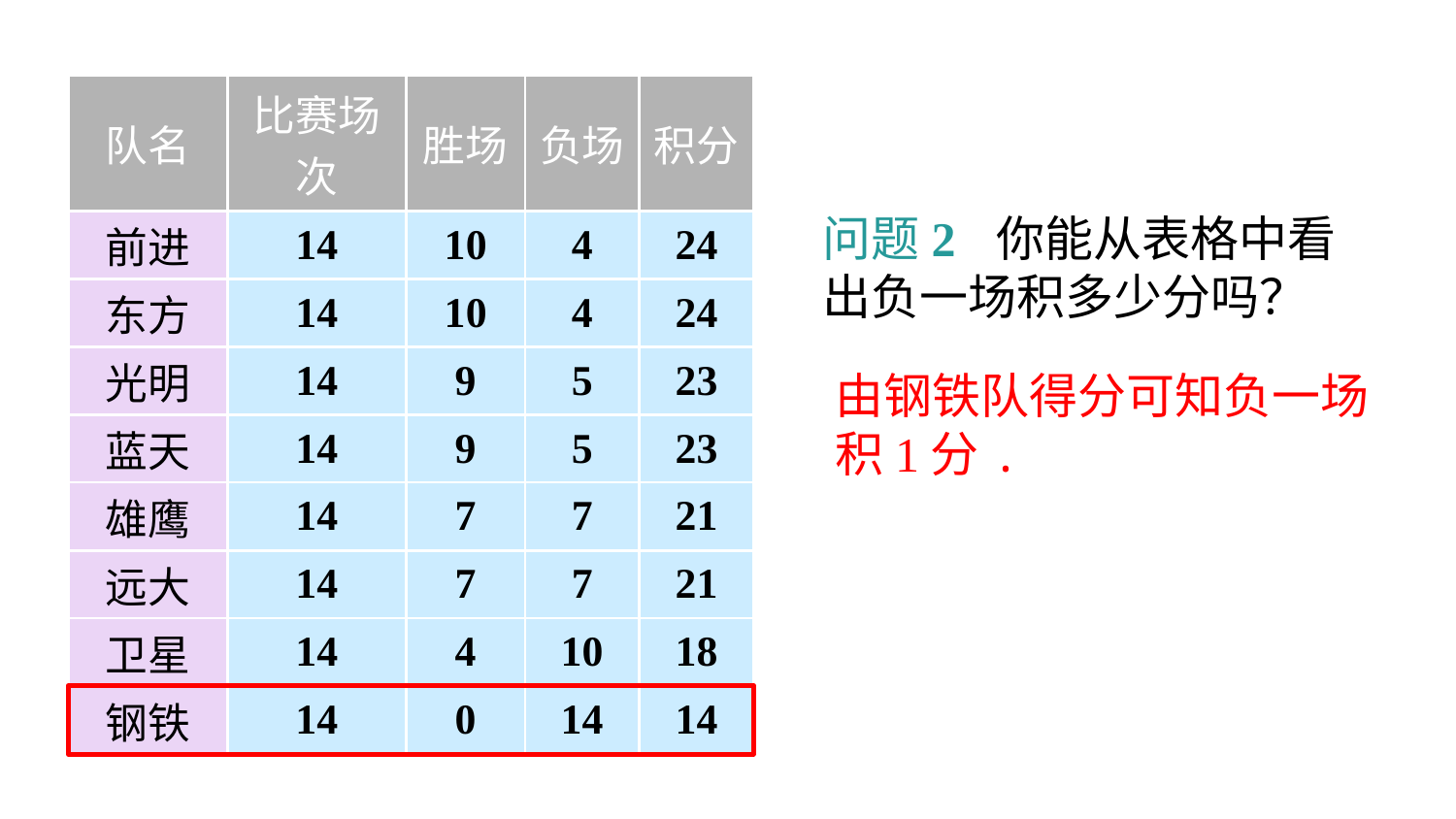

| 队名 | 比赛场次 | 胜场 | 负场 | 积分 |
| --- | --- | --- | --- | --- |
| 前进 | 14 | 10 | 4 | 24 |
| 东方 | 14 | 10 | 4 | 24 |
| 光明 | 14 | 9 | 5 | 23 |
| 蓝天 | 14 | 9 | 5 | 23 |
| 雄鹰 | 14 | 7 | 7 | 21 |
| 远大 | 14 | 7 | 7 | 21 |
| 卫星 | 14 | 4 | 10 | 18 |
| 钢铁 | 14 | 0 | 14 | 14 |
问题2 你能从表格中看
出负一场积多少分吗？
由钢铁队得分可知负一场积1分.